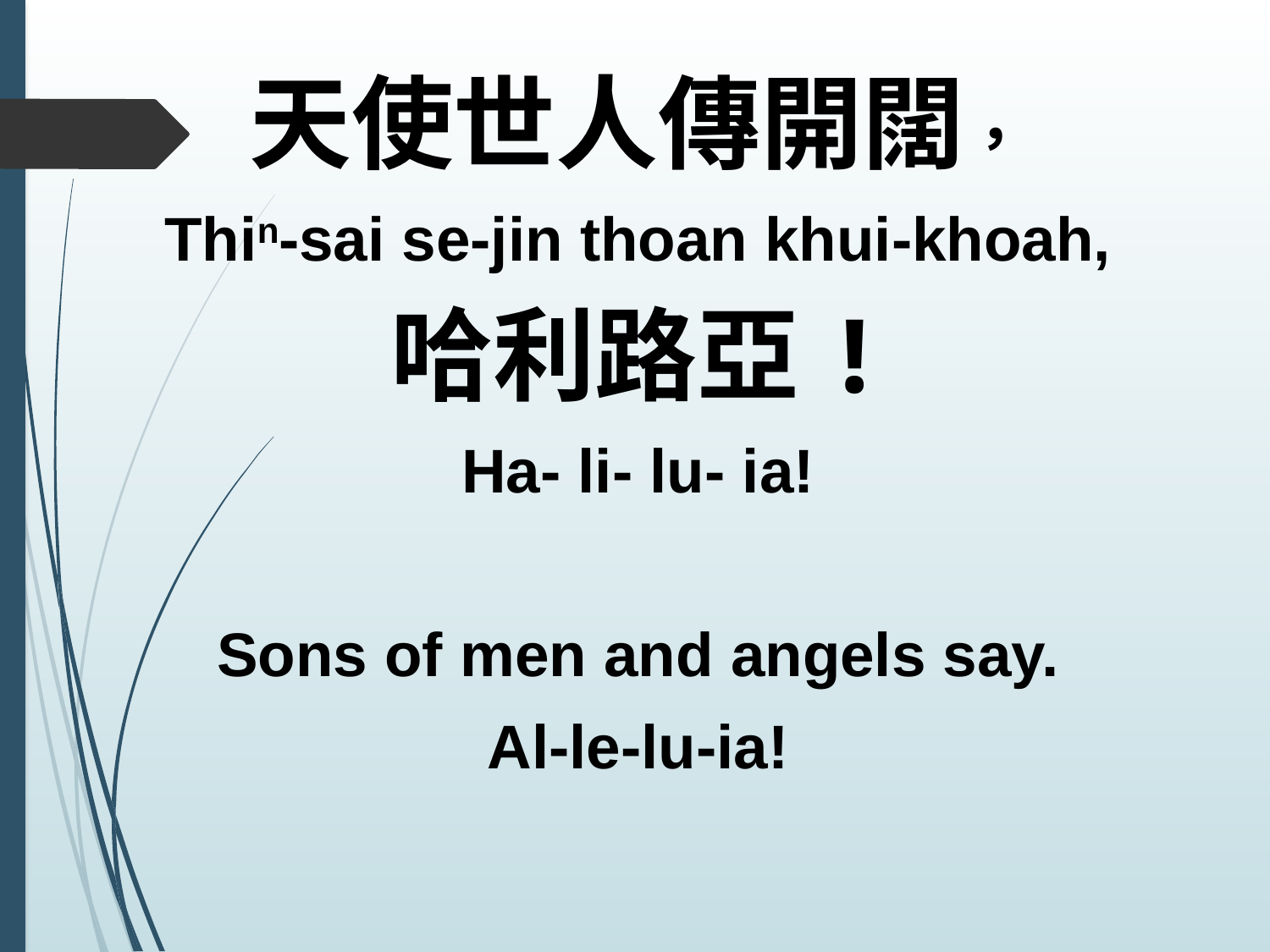

天使世人傳開闊，
Thin-sai se-jin thoan khui-khoah,
哈利路亞!
Ha- li- lu- ia!

Sons of men and angels say.
Al-le-lu-ia!